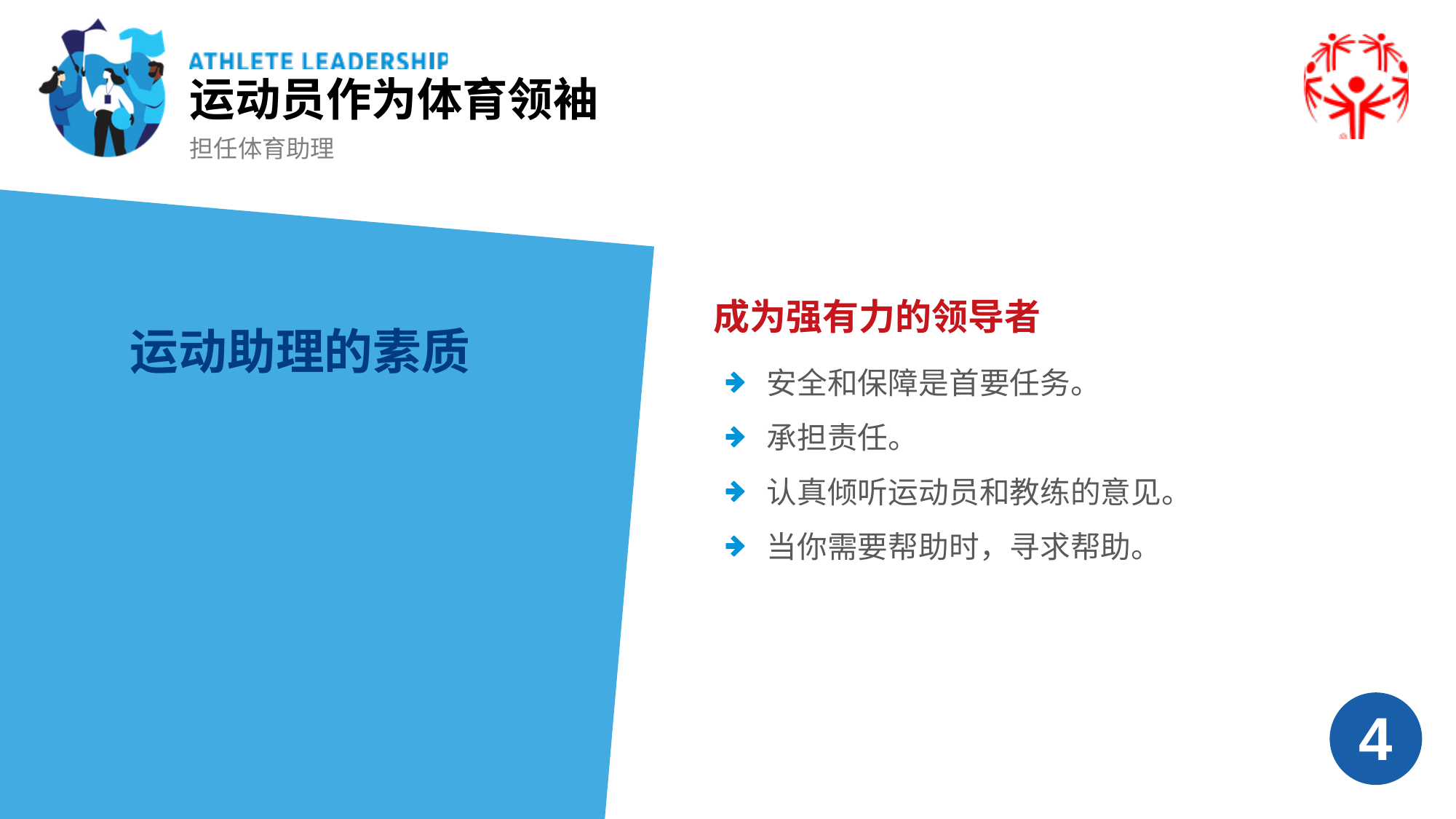

运动员作为体育领袖
担任体育助理
成为强有力的领导者
运动助理的素质
安全和保障是首要任务。
承担责任。
认真倾听运动员和教练的意见。
当你需要帮助时，寻求帮助。

4